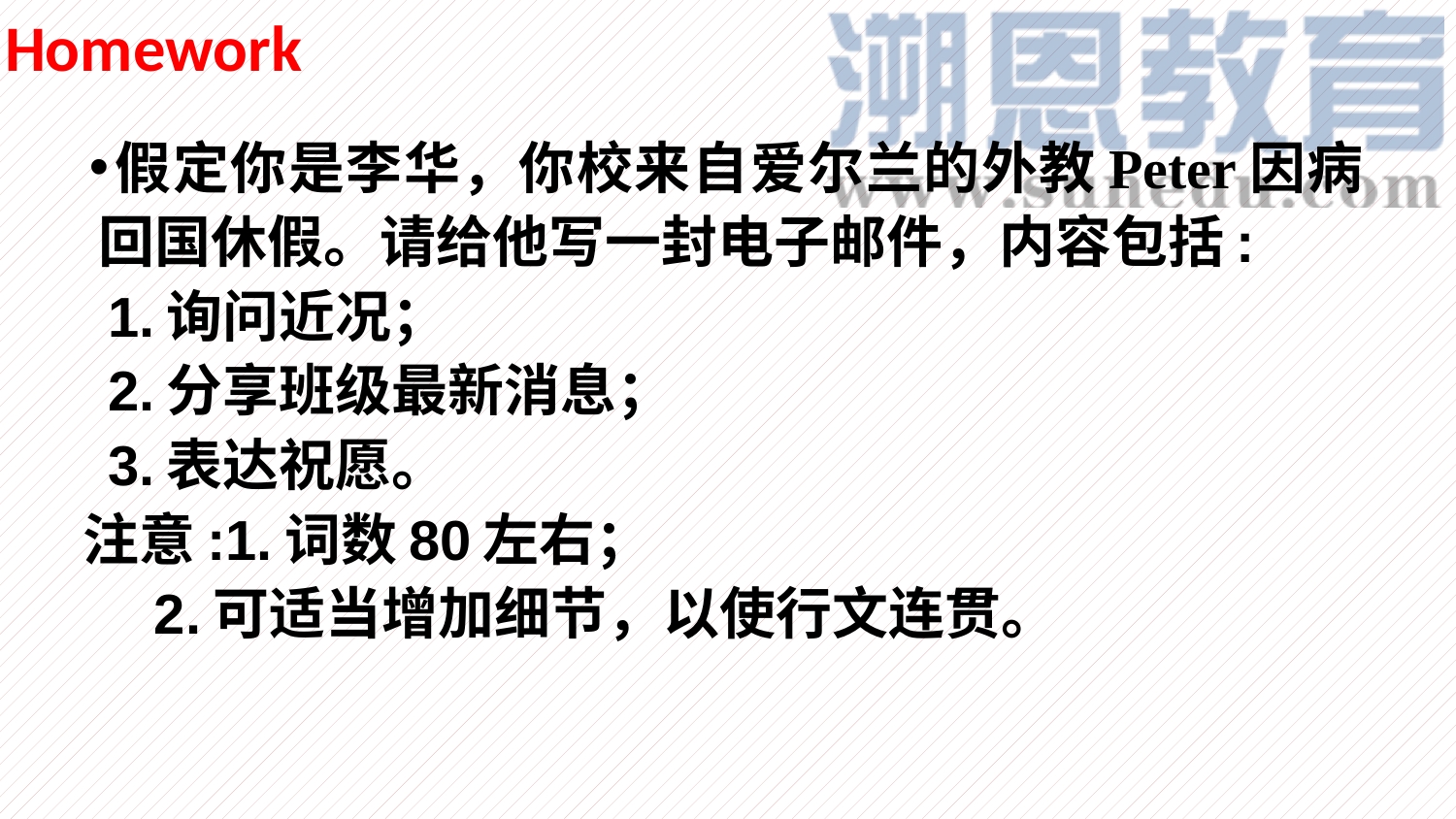

Homework
假定你是李华，你校来自爱尔兰的外教Peter因病回国休假。请给他写一封电子邮件，内容包括:
    1.询问近况；
    2.分享班级最新消息；
    3.表达祝愿。
  注意:1.词数80左右；
       2.可适当增加细节，以使行文连贯。